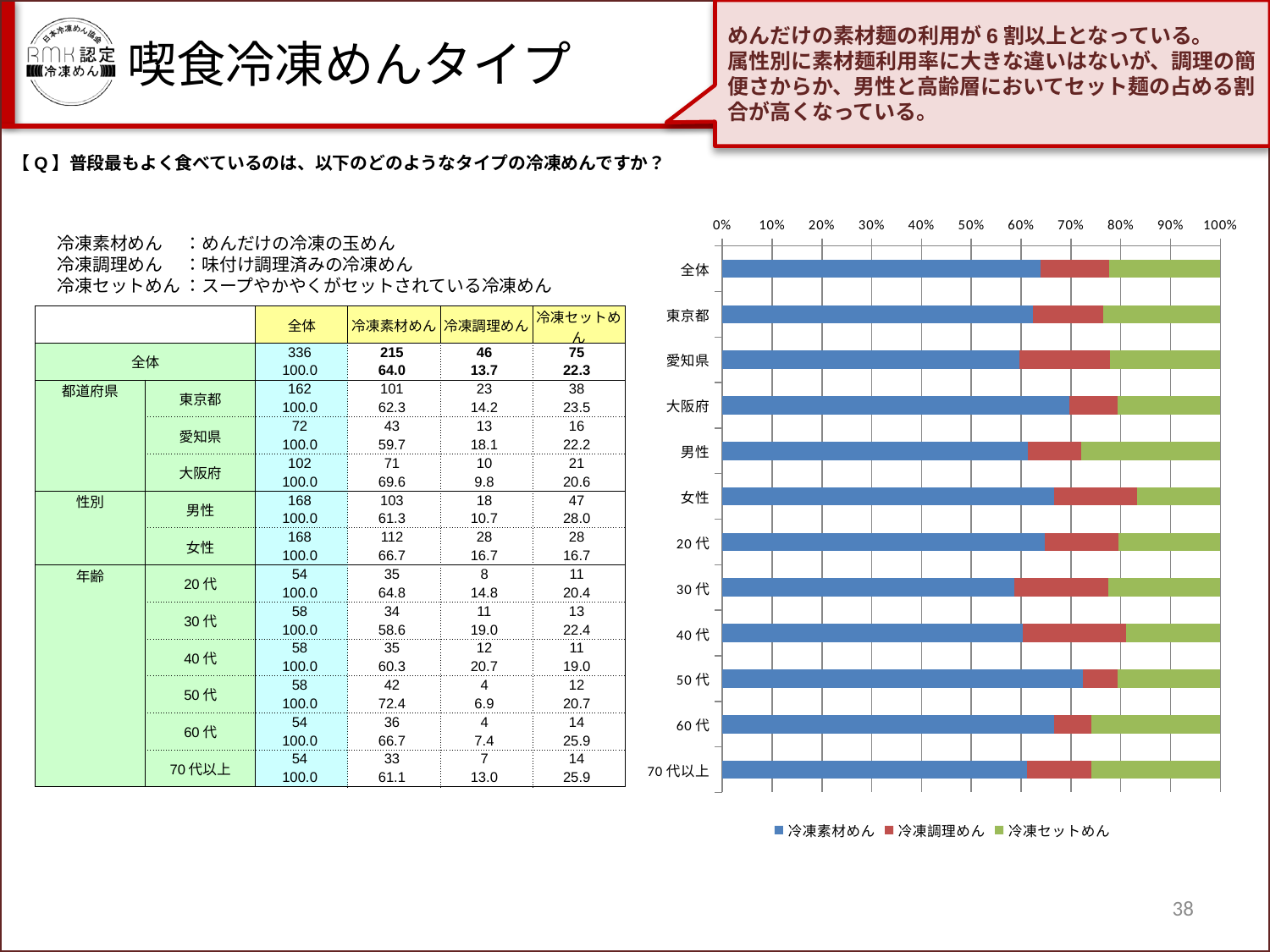

めんだけの素材麺の利用が6割以上となっている。
属性別に素材麺利用率に大きな違いはないが、調理の簡便さからか、男性と高齢層においてセット麺の占める割合が高くなっている。
喫食冷凍めんタイプ
【Q】普段最もよく食べているのは、以下のどのようなタイプの冷凍めんですか？

### Chart

| Category | 冷凍素材めん | 冷凍調理めん | 冷凍セットめん |
|---|---|---|---|
| 全体 | 63.98809523809526 | 13.690476190476192 | 22.321428571428573 |
| 東京都 | 62.34567901234564 | 14.19753086419753 | 23.45679012345679 |
| 愛知県 | 59.72222222222225 | 18.055555555555554 | 22.222222222222193 |
| 大阪府 | 69.6078431372548 | 9.803921568627452 | 20.58823529411762 |
| 男性 | 61.30952380952381 | 10.714285714285714 | 27.976190476190478 |
| 女性 | 66.66666666666666 | 16.666666666666664 | 16.666666666666664 |
| 20代 | 64.81481481481481 | 14.81481481481482 | 20.370370370370356 |
| 30代 | 58.62068965517238 | 18.965517241379267 | 22.413793103448278 |
| 40代 | 60.344827586206826 | 20.689655172413794 | 18.965517241379267 |
| 50代 | 72.41379310344827 | 6.896551724137931 | 20.689655172413794 |
| 60代 | 66.66666666666666 | 7.4074074074074066 | 25.92592592592591 |
| 70代以上 | 61.111111111111114 | 12.962962962962969 | 25.92592592592591 |
冷凍素材めん	：めんだけの冷凍の玉めん
冷凍調理めん	：味付け調理済みの冷凍めん
冷凍セットめん	：スープやかやくがセットされている冷凍めん
|  |  | 全体 | 冷凍素材めん | 冷凍調理めん | 冷凍セットめん |
| --- | --- | --- | --- | --- | --- |
| 全体 |  | 336 | 215 | 46 | 75 |
|  |  | 100.0 | 64.0 | 13.7 | 22.3 |
| 都道府県 | 東京都 | 162 | 101 | 23 | 38 |
|  |  | 100.0 | 62.3 | 14.2 | 23.5 |
|  | 愛知県 | 72 | 43 | 13 | 16 |
|  |  | 100.0 | 59.7 | 18.1 | 22.2 |
|  | 大阪府 | 102 | 71 | 10 | 21 |
|  |  | 100.0 | 69.6 | 9.8 | 20.6 |
| 性別 | 男性 | 168 | 103 | 18 | 47 |
|  |  | 100.0 | 61.3 | 10.7 | 28.0 |
|  | 女性 | 168 | 112 | 28 | 28 |
|  |  | 100.0 | 66.7 | 16.7 | 16.7 |
| 年齢 | 20代 | 54 | 35 | 8 | 11 |
|  |  | 100.0 | 64.8 | 14.8 | 20.4 |
|  | 30代 | 58 | 34 | 11 | 13 |
|  |  | 100.0 | 58.6 | 19.0 | 22.4 |
|  | 40代 | 58 | 35 | 12 | 11 |
|  |  | 100.0 | 60.3 | 20.7 | 19.0 |
|  | 50代 | 58 | 42 | 4 | 12 |
|  |  | 100.0 | 72.4 | 6.9 | 20.7 |
|  | 60代 | 54 | 36 | 4 | 14 |
|  |  | 100.0 | 66.7 | 7.4 | 25.9 |
|  | 70代以上 | 54 | 33 | 7 | 14 |
|  |  | 100.0 | 61.1 | 13.0 | 25.9 |
38